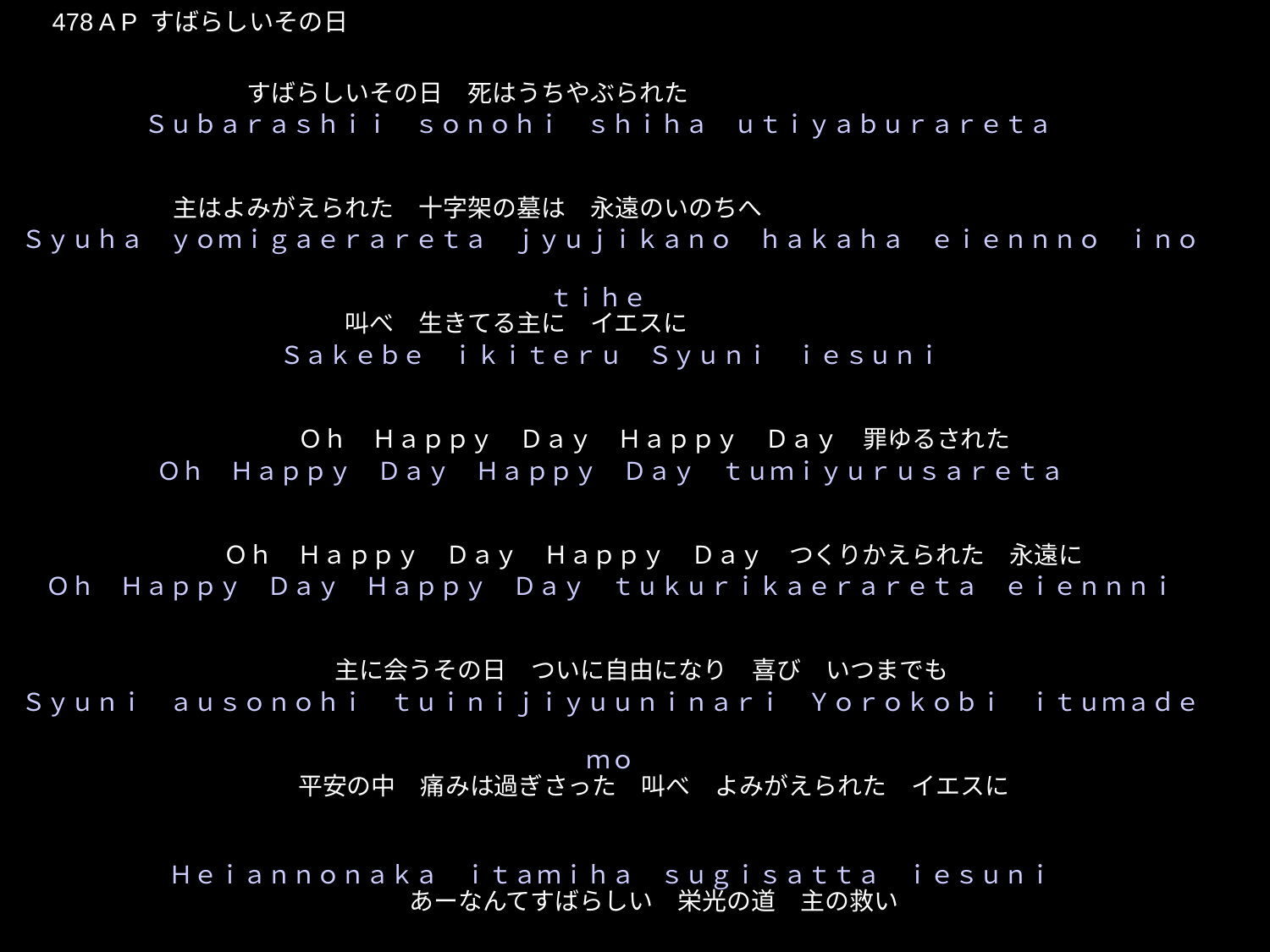

すばらしいそのひしはうちやぶられた
★W
478 A P すばらしいその日
ば　　　　　　　すばらしいその日　死はうちやぶられた

　　　　　主はよみがえられた　十字架の墓は　永遠のいのちへ

　　　　　　　　　　　　叫べ　生きてる主に　イエスに

Ｏｈ　Ｈａｐｐｙ　Ｄａｙ　Ｈａｐｐｙ　Ｄａｙ　罪ゆるされた

Ｏｈ　Ｈａｐｐｙ　Ｄａｙ　Ｈａｐｐｙ　Ｄａｙ　つくりかえられた　永遠に

主に会うその日　ついに自由になり　喜び　いつまでも

平安の中　痛みは過ぎさった　叫べ　よみがえられた　イエスに

あーなんてすばらしい　栄光の道　主の救い

　あー栄光の御名　輝いている　ＪＥＳＵＳ

★４
Ｓｕｂａｒａｓｈｉｉ　ｓｏｎｏｈｉ　ｓｈｉｈａ　ｕｔｉｙａｂｕｒａｒｅｔａ

Ｓｙｕｈａ　ｙｏｍｉｇａｅｒａｒｅｔａ　ｊｙｕｊｉｋａｎｏ　ｈａｋａｈａ　ｅｉｅｎｎｎｏ　ｉｎｏｔｉｈｅ
Ｓａｋｅｂｅ　ｉｋｉｔｅｒｕ　Ｓｙｕｎｉ　ｉｅｓｕｎｉ

Ｏｈ　Ｈａｐｐｙ　Ｄａｙ　Ｈａｐｐｙ　Ｄａｙ　ｔｕｍｉｙｕｒｕｓａｒｅｔａ

Ｏｈ　Ｈａｐｐｙ　Ｄａｙ　Ｈａｐｐｙ　Ｄａｙ　ｔｕｋｕｒｉｋａｅｒａｒｅｔａ　ｅｉｅｎｎｎｉ

Ｓｙｕｎｉ　ａｕｓｏｎｏｈｉ　ｔｕｉｎｉｊｉｙｕｕｎｉｎａｒｉ　Ｙｏｒｏｋｏｂｉ　ｉｔｕｍａｄｅｍｏ

Ｈｅｉａｎｎｏｎａｋａ　ｉｔａｍｉｈａ　ｓｕｇｉｓａｔｔａ　ｉｅｓｕｎｉ

Ａａ　ｎａｎｎｔｅ　ｓｕｂａｒａｓｈｉｉ　ｅｉｋｏｕｎｏｍｉｔｉ　ｓｙｕｎｏ　ｓｕｋｕｉ

Ａａ　ｅｉｋｏｕｎｏｍｉｎａ　ｋａｇａｙａｉｔｅｉｒｕ　ＪＥＳＵＳ